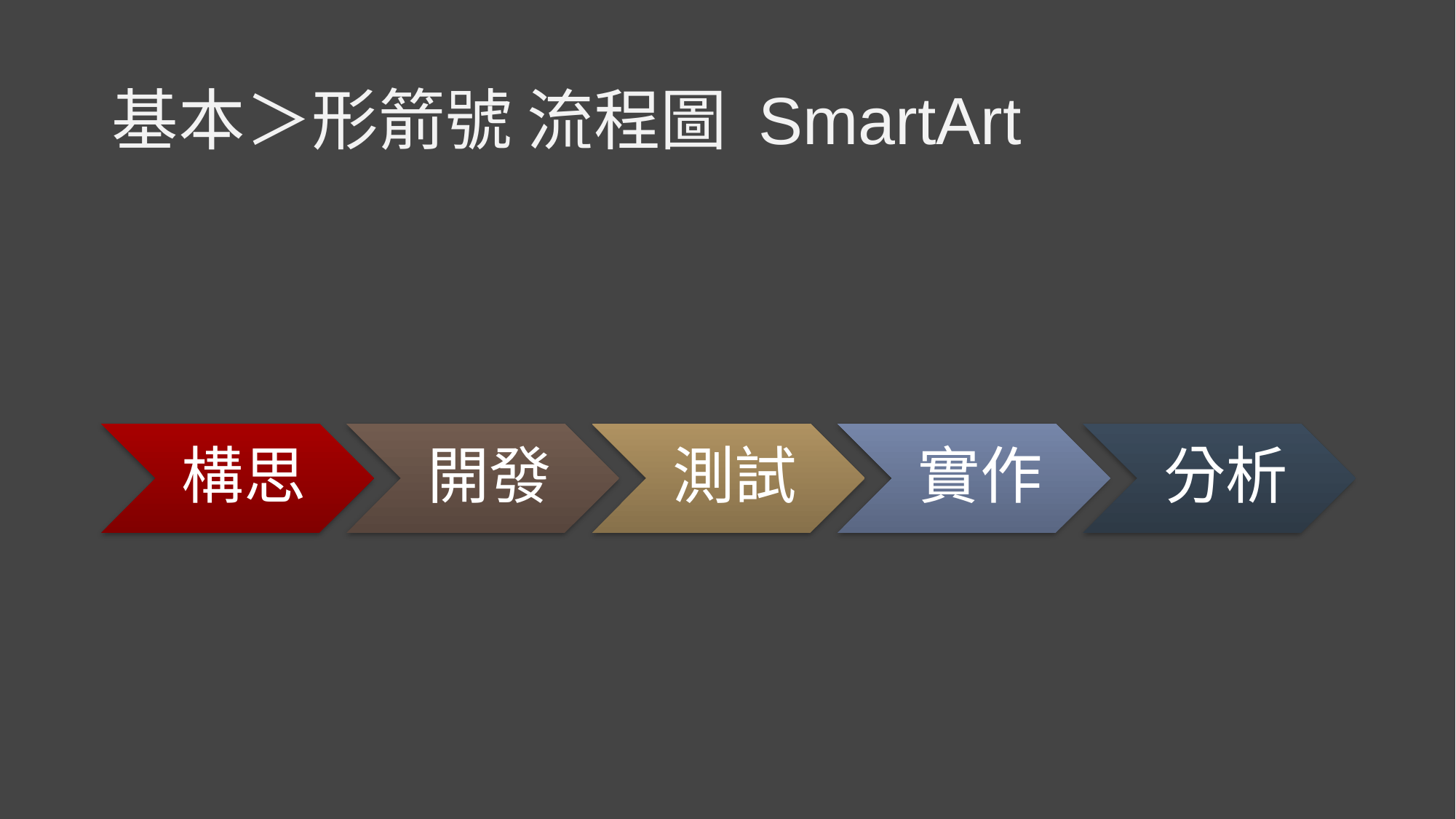

# 基本＞形箭號 流程圖 SmartArt
構思
開發
測試
實作
分析